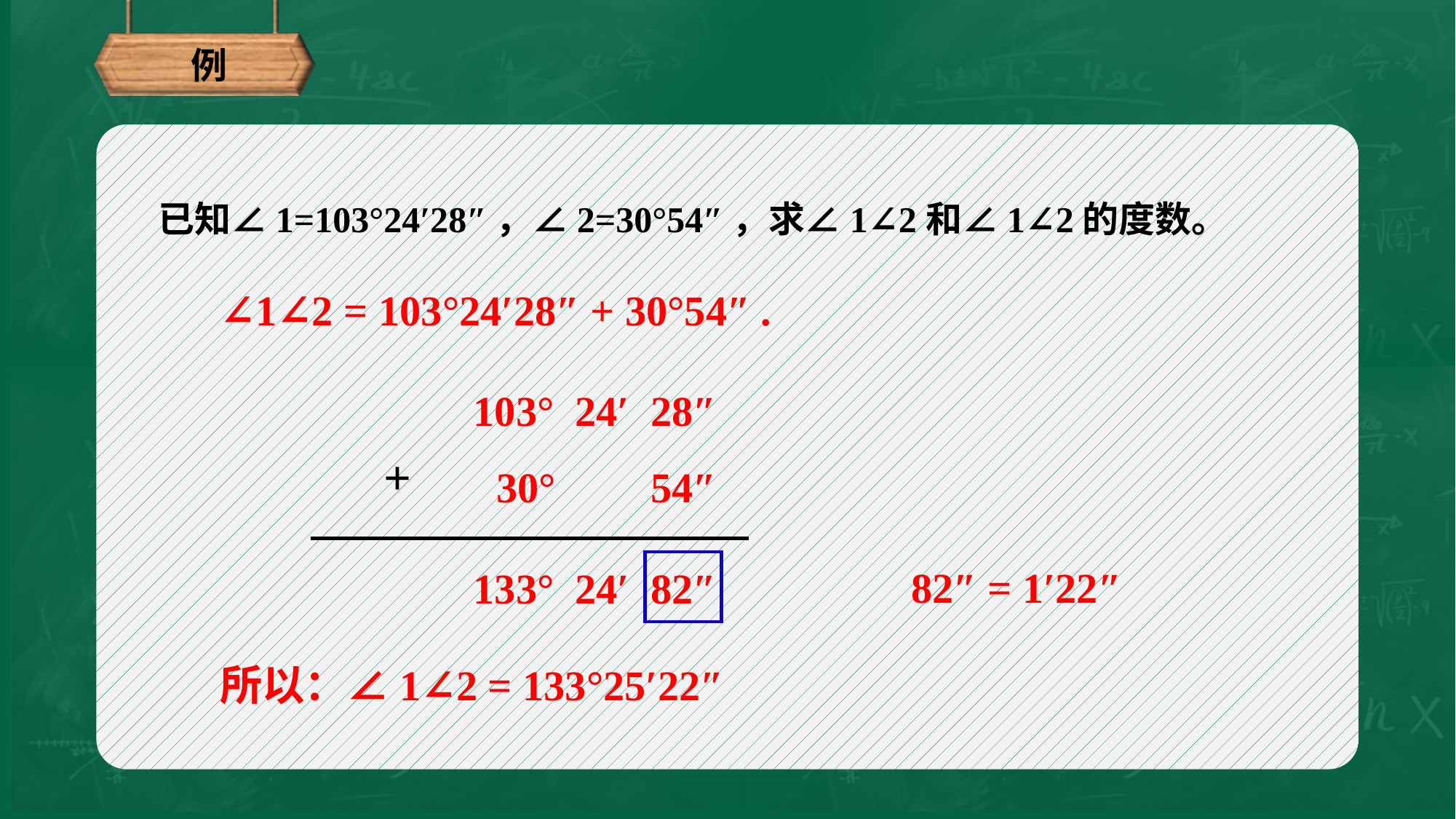

例
已知∠1=103°24′28″，∠2=30°54″，求∠1∠2和∠1∠2的度数。
∠1∠2 = 103°24′28″ + 30°54″ .
103°  24′  28″
+
30°         54″

82″ = 1′22″
133°  24′  82″
所以：∠1∠2 = 133°25′22″